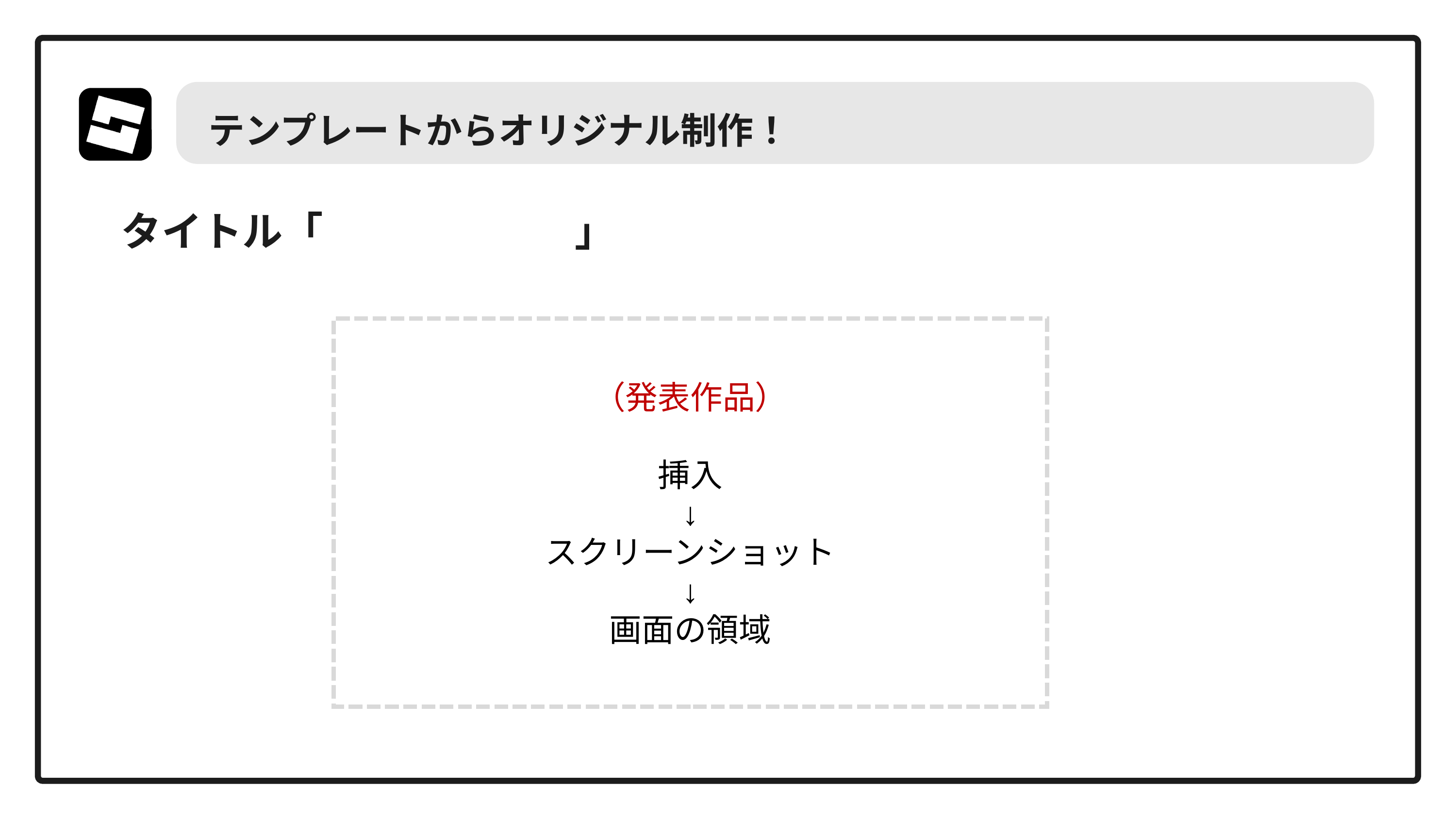

テンプレートからオリジナル制作！
タイトル「 　　　　　　」
（発表作品）

挿入
↓
スクリーンショット
↓
画面の領域